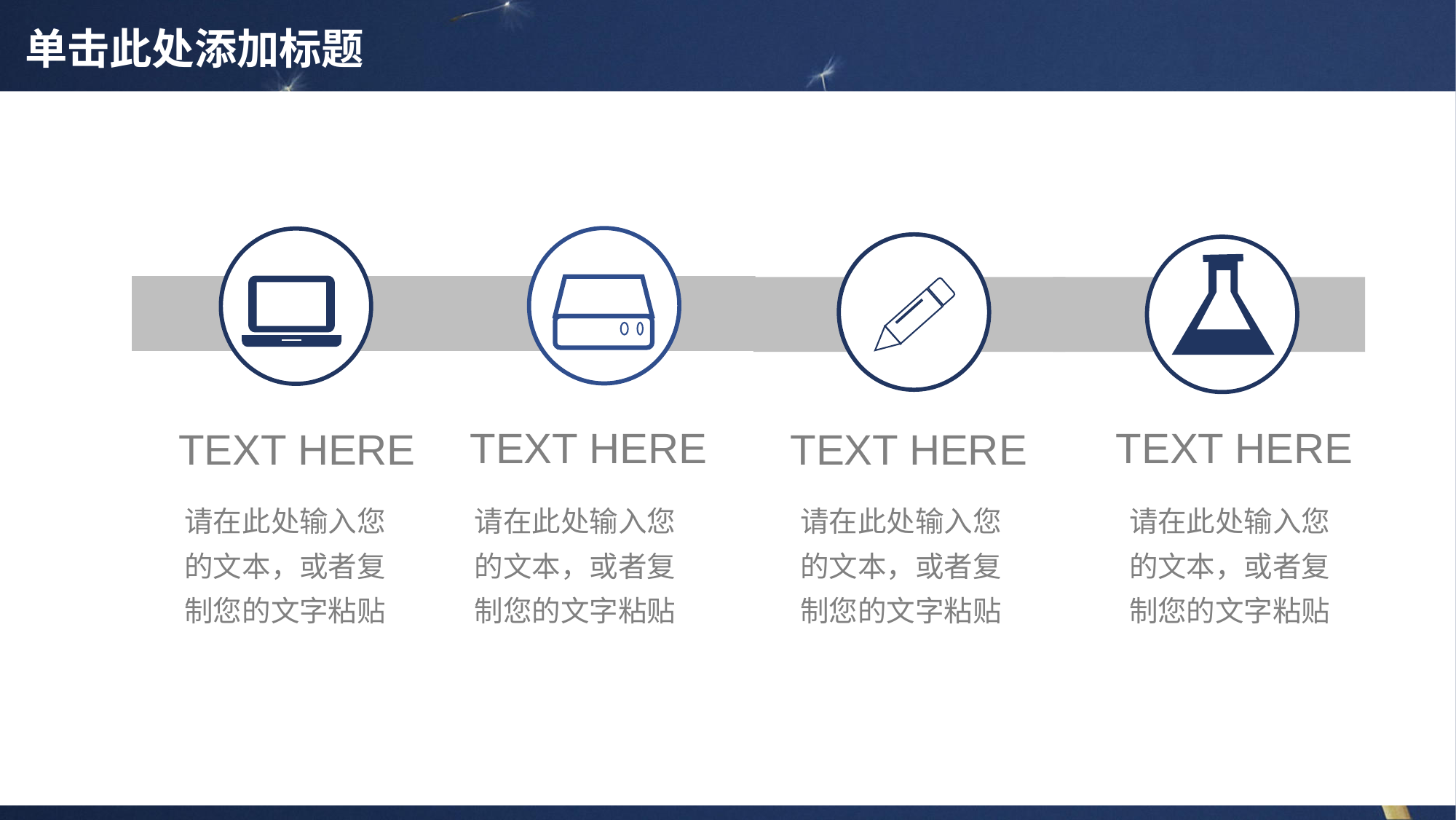

# 单击此处添加标题

TEXT HERE
TEXT HERE
TEXT HERE
TEXT HERE
请在此处输入您的文本，或者复制您的文字粘贴
请在此处输入您的文本，或者复制您的文字粘贴
请在此处输入您的文本，或者复制您的文字粘贴
请在此处输入您的文本，或者复制您的文字粘贴